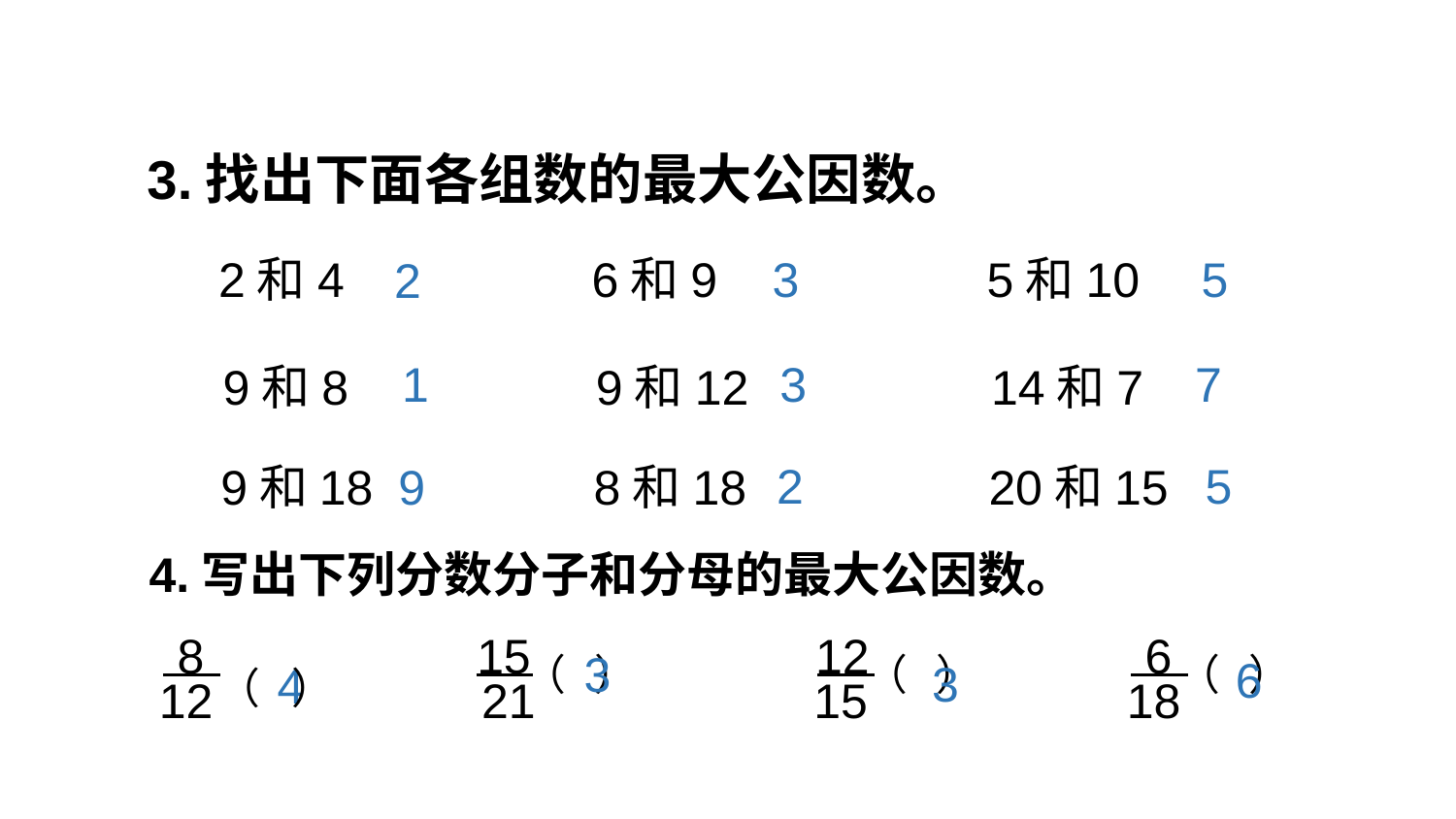

3.找出下面各组数的最大公因数。
2和4
6和9
3
5和10
5
2
3
7
1
9和8
9和12
14和7
2
5
9和18
9
8和18
20和15
4.写出下列分数分子和分母的最大公因数。
6
18
8
12
15
21
12
15
3
（   ）
（   ）
（   ）
6
3
（   ）
4